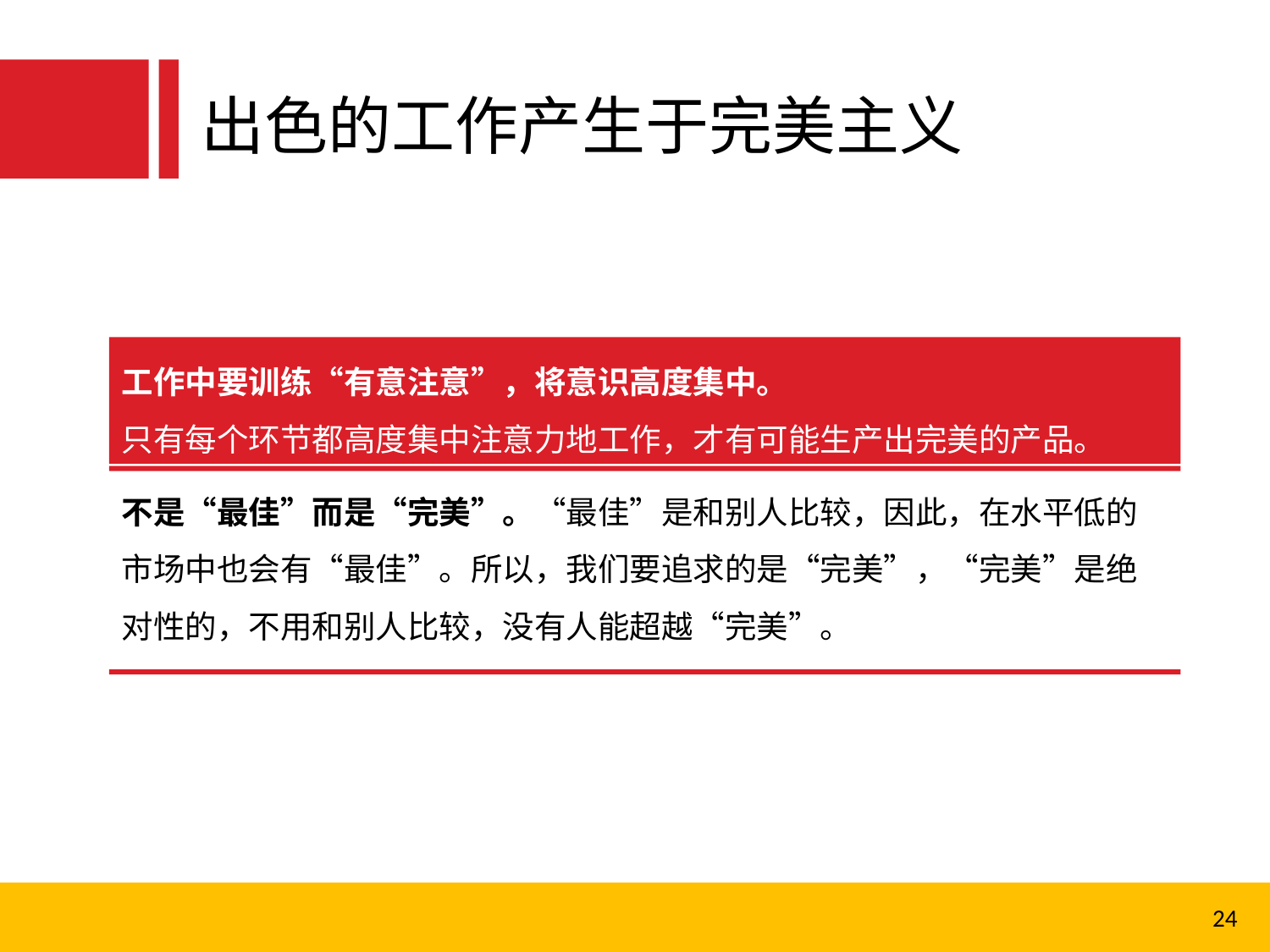

出色的工作产生于完美主义
工作中要训练“有意注意”，将意识高度集中。
只有每个环节都高度集中注意力地工作，才有可能生产出完美的产品。

不是“最佳”而是“完美”。“最佳”是和别人比较，因此，在水平低的市场中也会有“最佳”。所以，我们要追求的是“完美”，“完美”是绝对性的，不用和别人比较，没有人能超越“完美”。

24